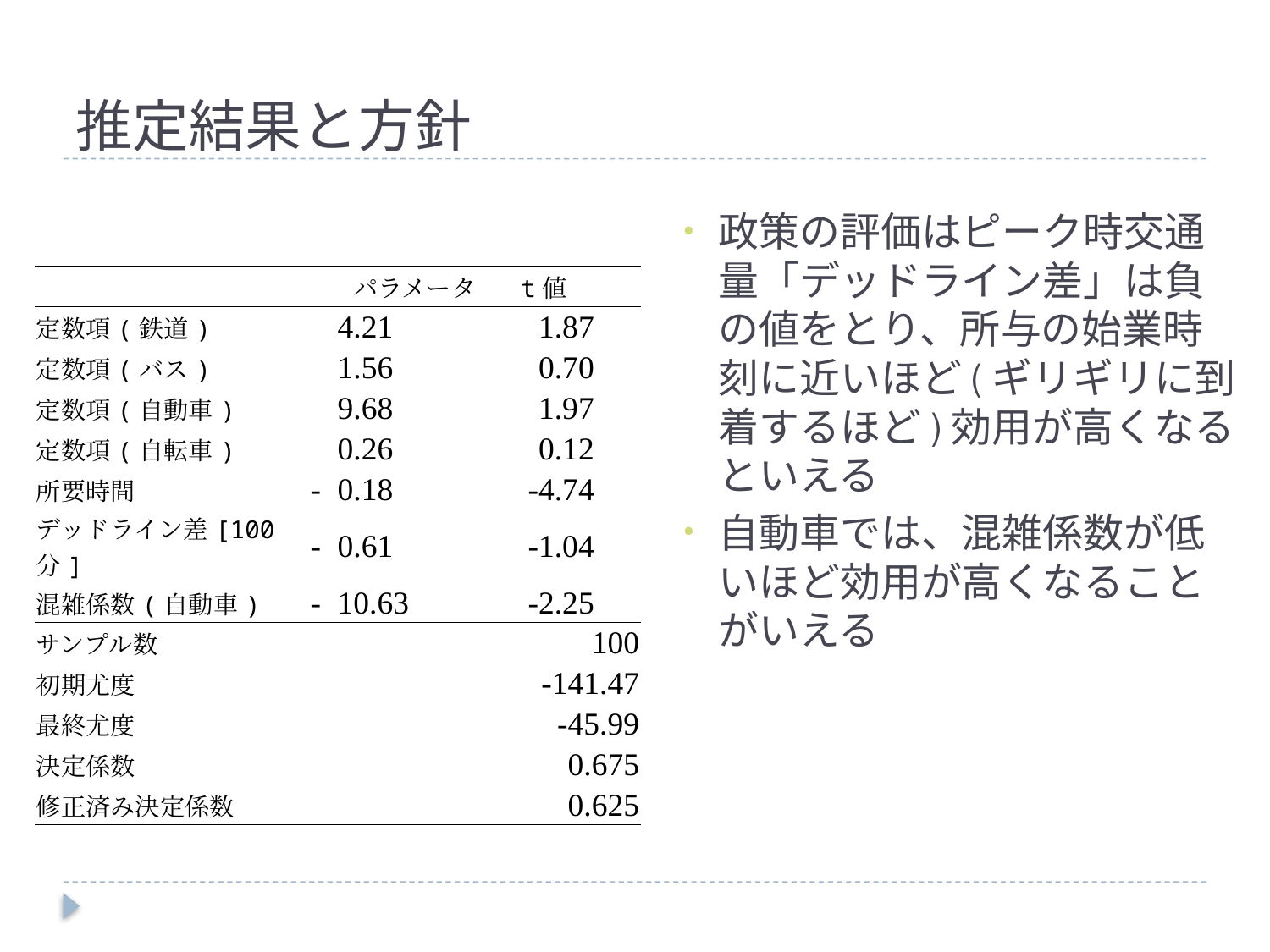

# 推定結果と方針

政策の評価はピーク時交通量「デッドライン差」は負の値をとり、所与の始業時刻に近いほど(ギリギリに到着するほど)効用が高くなるといえる
自動車では、混雑係数が低いほど効用が高くなることがいえる

|  |  | パラメータ | t値 |  |
| --- | --- | --- | --- | --- |
| 定数項(鉄道) |  | 4.21 | 1.87 |  |
| 定数項(バス) |  | 1.56 | 0.70 |  |
| 定数項(自動車) |  | 9.68 | 1.97 |  |
| 定数項(自転車) |  | 0.26 | 0.12 |  |
| 所要時間 | - | 0.18 | -4.74 |  |
| デッドライン差[100分] | - | 0.61 | -1.04 |  |
| 混雑係数(自動車) | - | 10.63 | -2.25 |  |
| サンプル数 | 100 |  |  |  |
| 初期尤度 | -141.47 |  |  |  |
| 最終尤度 | -45.99 |  |  |  |
| 決定係数 | 0.675 |  |  |  |
| 修正済み決定係数 | 0.625 |  |  |  |